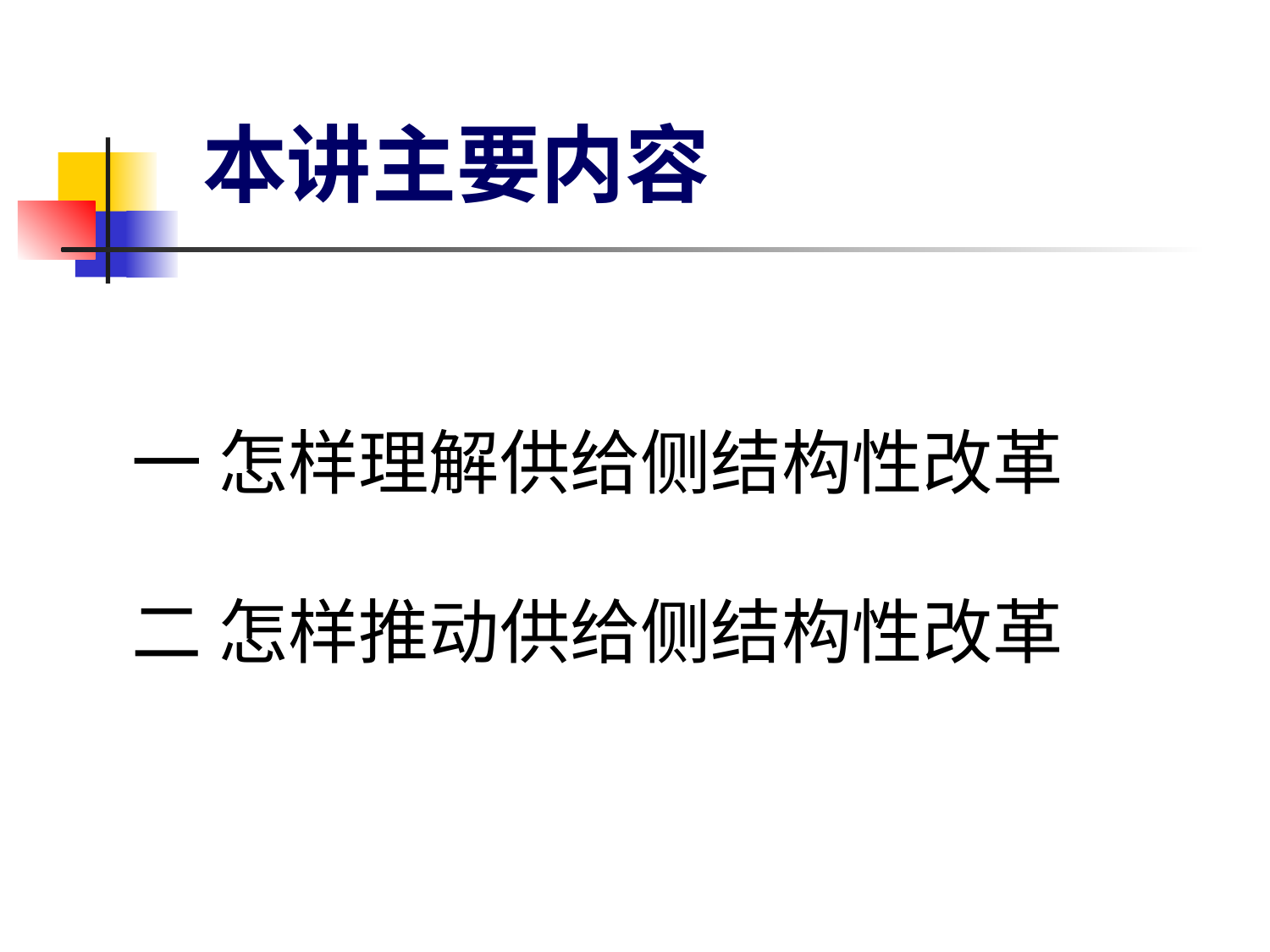

# 本讲主要内容
一 怎样理解供给侧结构性改革
二 怎样推动供给侧结构性改革